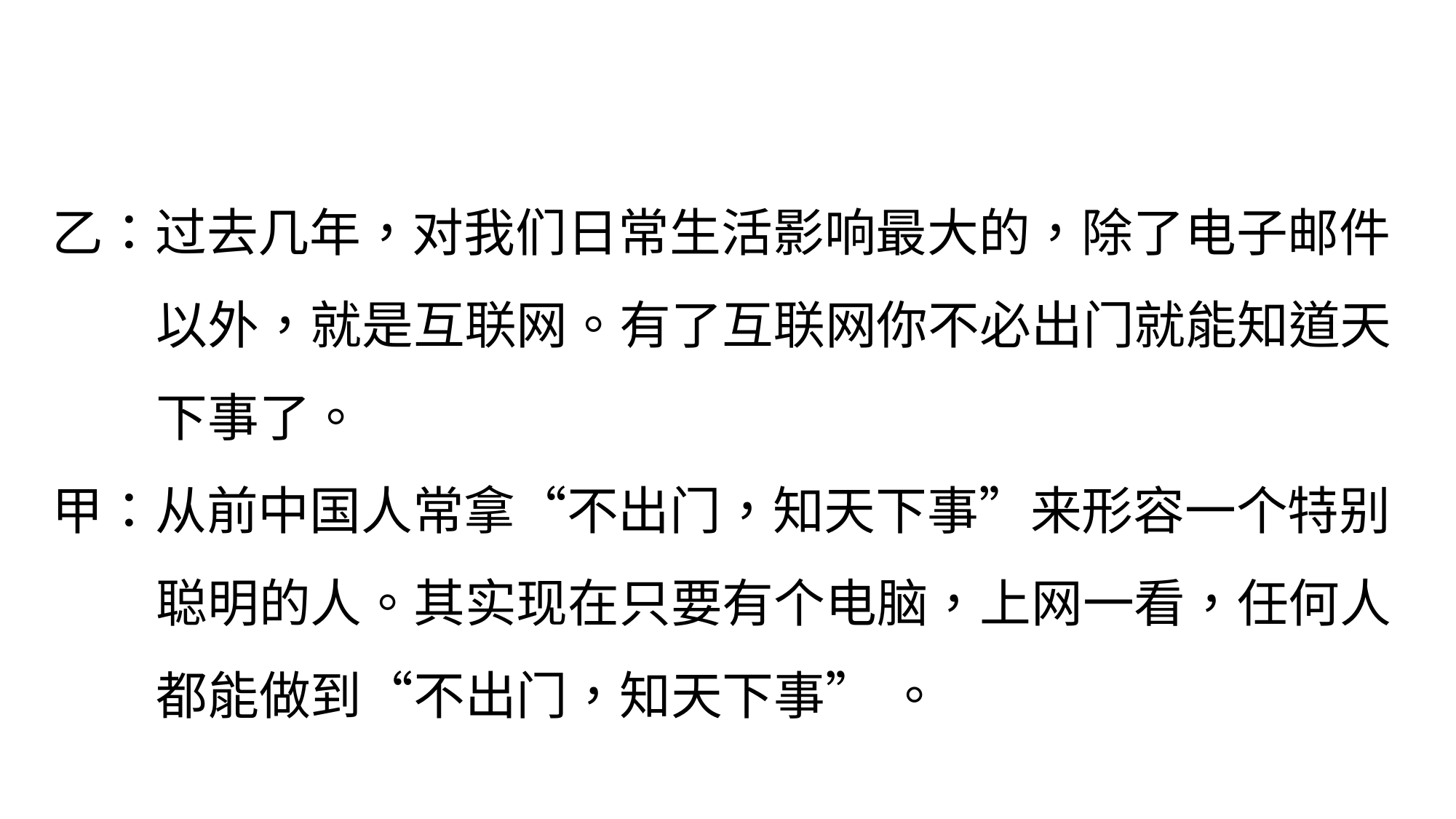

乙：过去几年，对我们日常生活影响最大的，除了电子邮件
        以外，就是互联网。有了互联网你不必出门就能知道天
        下事了。
甲：从前中国人常拿“不出门，知天下事”来形容一个特别
        聪明的人。其实现在只要有个电脑，上网一看，任何人
        都能做到“不出门，知天下事” 。